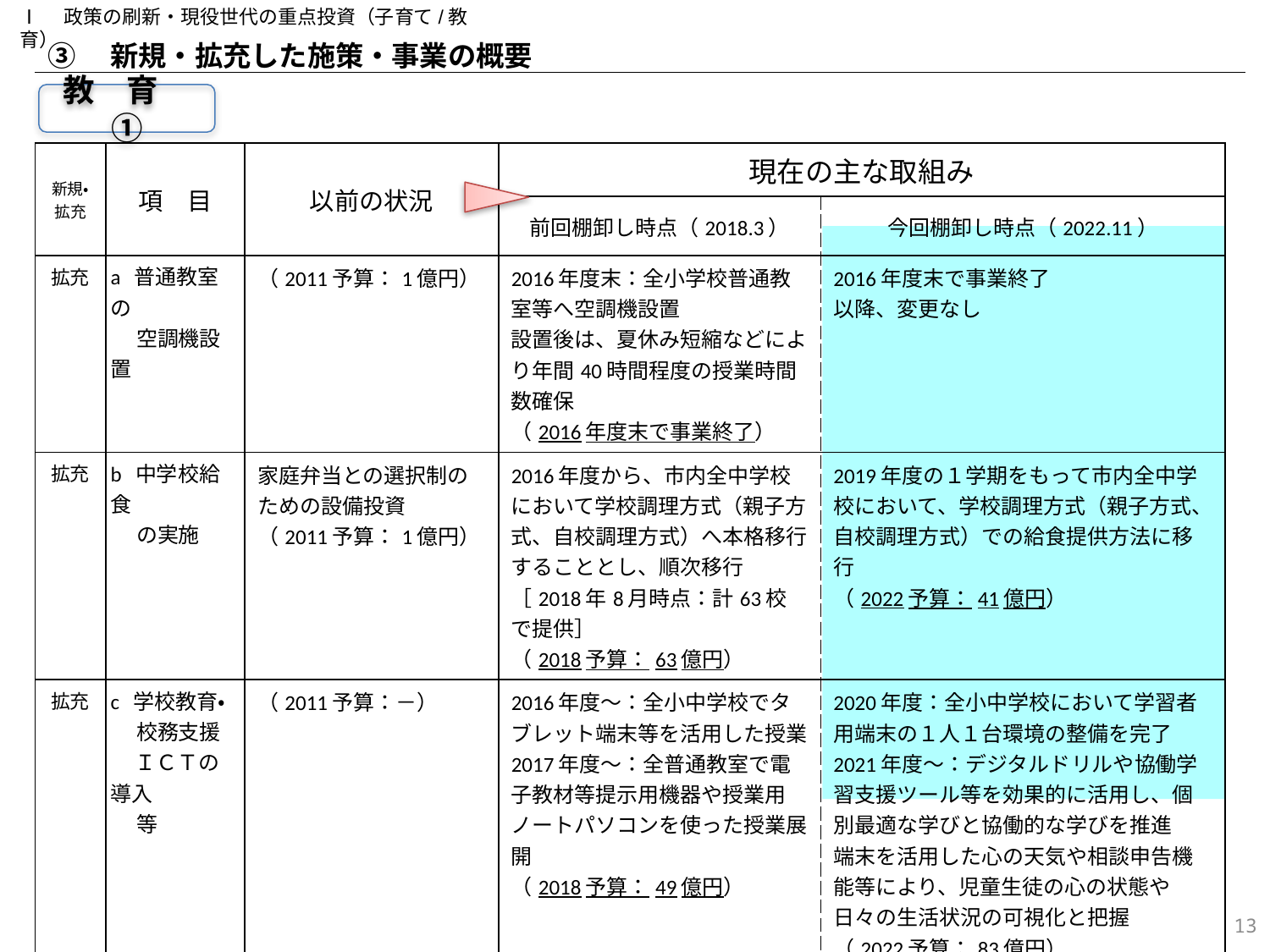

Ⅰ　政策の刷新・現役世代の重点投資（子育て/教育）
③　新規・拡充した施策・事業の概要
教　育　①
| 新規・ 拡充 | 項　目 | 以前の状況 | 現在の主な取組み |  |
| --- | --- | --- | --- | --- |
|  |  |  | 前回棚卸し時点（2018.3） | 今回棚卸し時点（2022.11） |
| 拡充 | a 普通教室の 　 空調機設置 | （2011予算：1億円） | 2016年度末：全小学校普通教室等へ空調機設置 設置後は、夏休み短縮などにより年間40時間程度の授業時間数確保 （2016年度末で事業終了） | 2016年度末で事業終了 以降、変更なし |
| 拡充 | b 中学校給食 　 の実施 | 家庭弁当との選択制のための設備投資 （2011予算：1億円） | 2016年度から、市内全中学校において学校調理方式（親子方式、自校調理方式）へ本格移行することとし、順次移行 ［2018年8月時点：計63校で提供］ （2018予算：63億円） | 2019年度の１学期をもって市内全中学校において、学校調理方式（親子方式、自校調理方式）での給食提供方法に移行 （2022予算：41億円） |
| 拡充 | c 学校教育・ 　 校務支援 ＩＣＴの導入 　 等 | （2011予算：－） | 2016年度～：全小中学校でタブレット端末等を活用した授業 2017年度～：全普通教室で電子教材等提示用機器や授業用ノートパソコンを使った授業展開 （2018予算：49億円） | 2020年度：全小中学校において学習者用端末の１人１台環境の整備を完了 2021年度～：デジタルドリルや協働学習支援ツール等を効果的に活用し、個別最適な学びと協働的な学びを推進 端末を活用した心の天気や相談申告機能等により、児童生徒の心の状態や日々の生活状況の可視化と把握 （2022予算：83億円） |

13